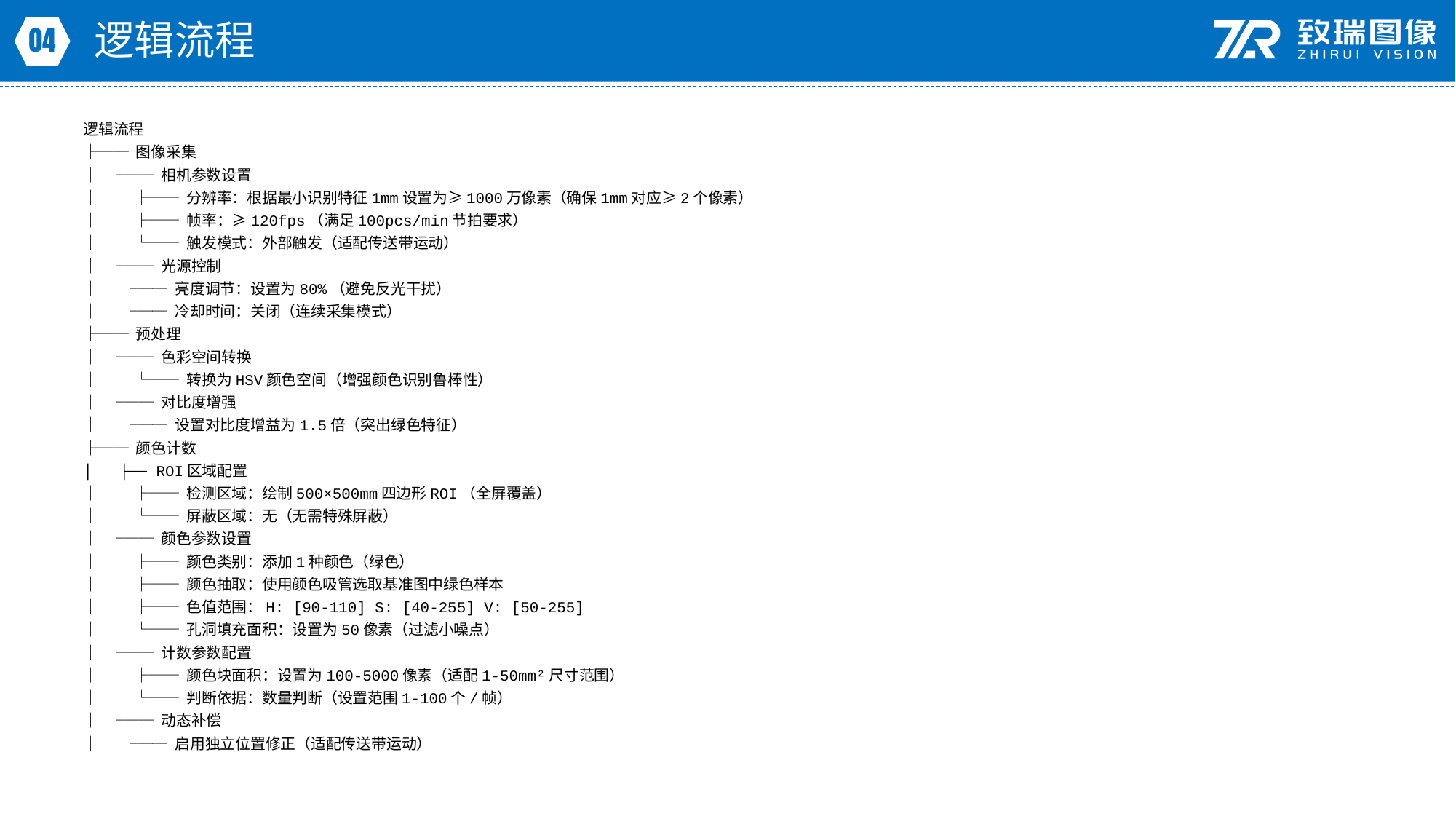

逻辑流程
04

逻辑流程
├── 图像采集
│   ├── 相机参数设置
│   │   ├── 分辨率：根据最小识别特征1mm设置为≥1000万像素（确保1mm对应≥2个像素）
│   │   ├── 帧率：≥120fps（满足100pcs/min节拍要求）
│   │   └── 触发模式：外部触发（适配传送带运动）
│   └── 光源控制
│       ├── 亮度调节：设置为80%（避免反光干扰）
│       └── 冷却时间：关闭（连续采集模式）
├── 预处理
│   ├── 色彩空间转换
│   │   └── 转换为HSV颜色空间（增强颜色识别鲁棒性）
│   └── 对比度增强
│       └── 设置对比度增益为1.5倍（突出绿色特征）
├── 颜色计数
│   ├── ROI区域配置
│   │   ├── 检测区域：绘制500×500mm四边形ROI（全屏覆盖）
│   │   └── 屏蔽区域：无（无需特殊屏蔽）
│   ├── 颜色参数设置
│   │   ├── 颜色类别：添加1种颜色（绿色）
│   │   ├── 颜色抽取：使用颜色吸管选取基准图中绿色样本
│   │   ├── 色值范围：H: [90-110] S: [40-255] V: [50-255]
│   │   └── 孔洞填充面积：设置为50像素（过滤小噪点）
│   ├── 计数参数配置
│   │   ├── 颜色块面积：设置为100-5000像素（适配1-50mm²尺寸范围）
│   │   └── 判断依据：数量判断（设置范围1-100个/帧）
│   └── 动态补偿
│       └── 启用独立位置修正（适配传送带运动）